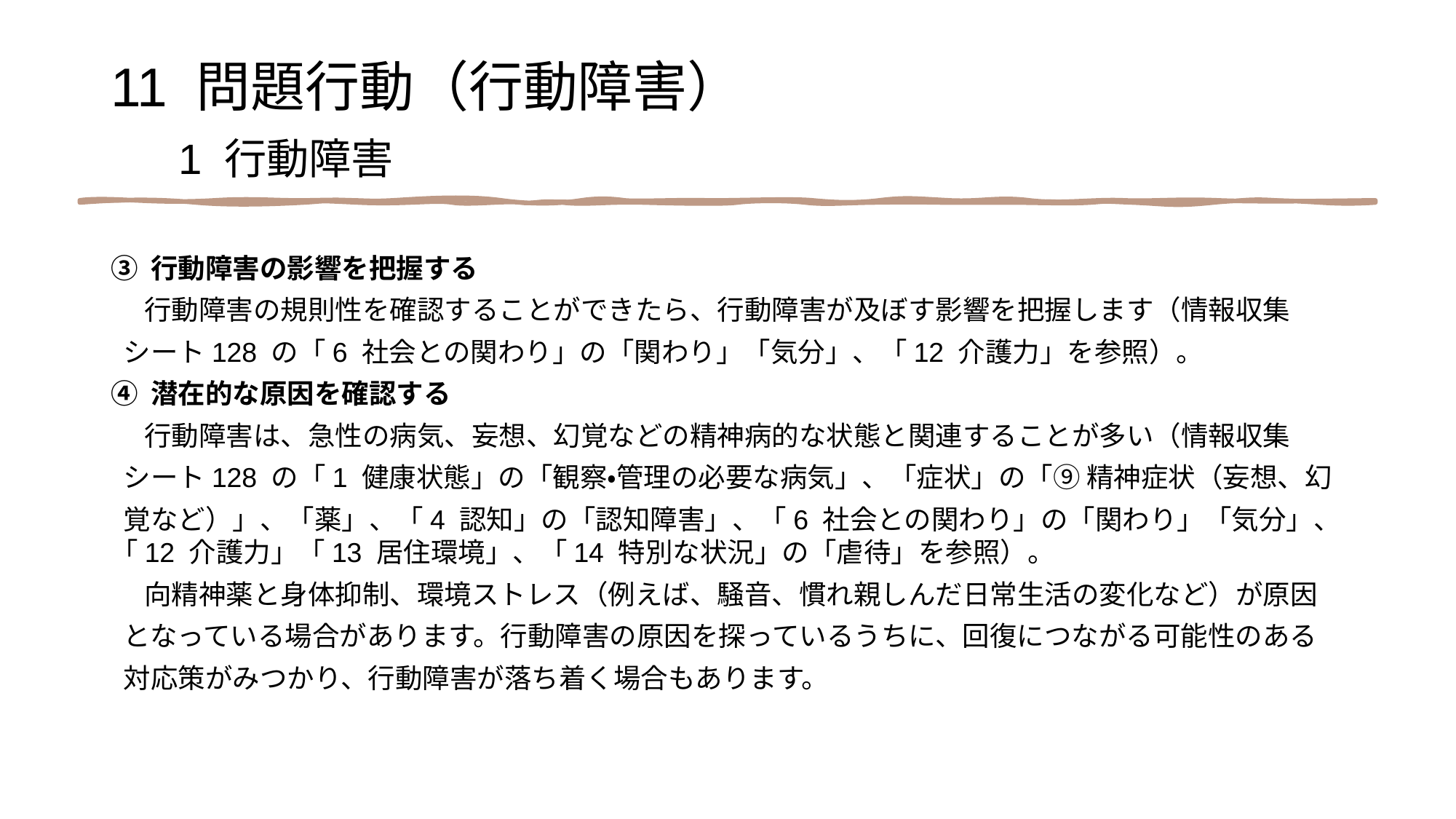

11 問題行動（行動障害）
　1 行動障害

③ 行動障害の影響を把握する
　 行動障害の規則性を確認することができたら、行動障害が及ぼす影響を把握します（情報収集
 シート128 の「6 社会との関わり」の「関わり」「気分」、「12 介護力」を参照）。
④ 潜在的な原因を確認する
　 行動障害は、急性の病気、妄想、幻覚などの精神病的な状態と関連することが多い（情報収集
 シート128 の「1 健康状態」の「観察・管理の必要な病気」、「症状」の「⑨ 精神症状（妄想、幻
 覚など）」、「薬」、「4 認知」の「認知障害」、「6 社会との関わり」の「関わり」「気分」、「12 介護力」「13 居住環境」、「14 特別な状況」の「虐待」を参照）。
　 向精神薬と身体抑制、環境ストレス（例えば、騒音、慣れ親しんだ日常生活の変化など）が原因
 となっている場合があります。行動障害の原因を探っているうちに、回復につながる可能性のある
 対応策がみつかり、行動障害が落ち着く場合もあります。